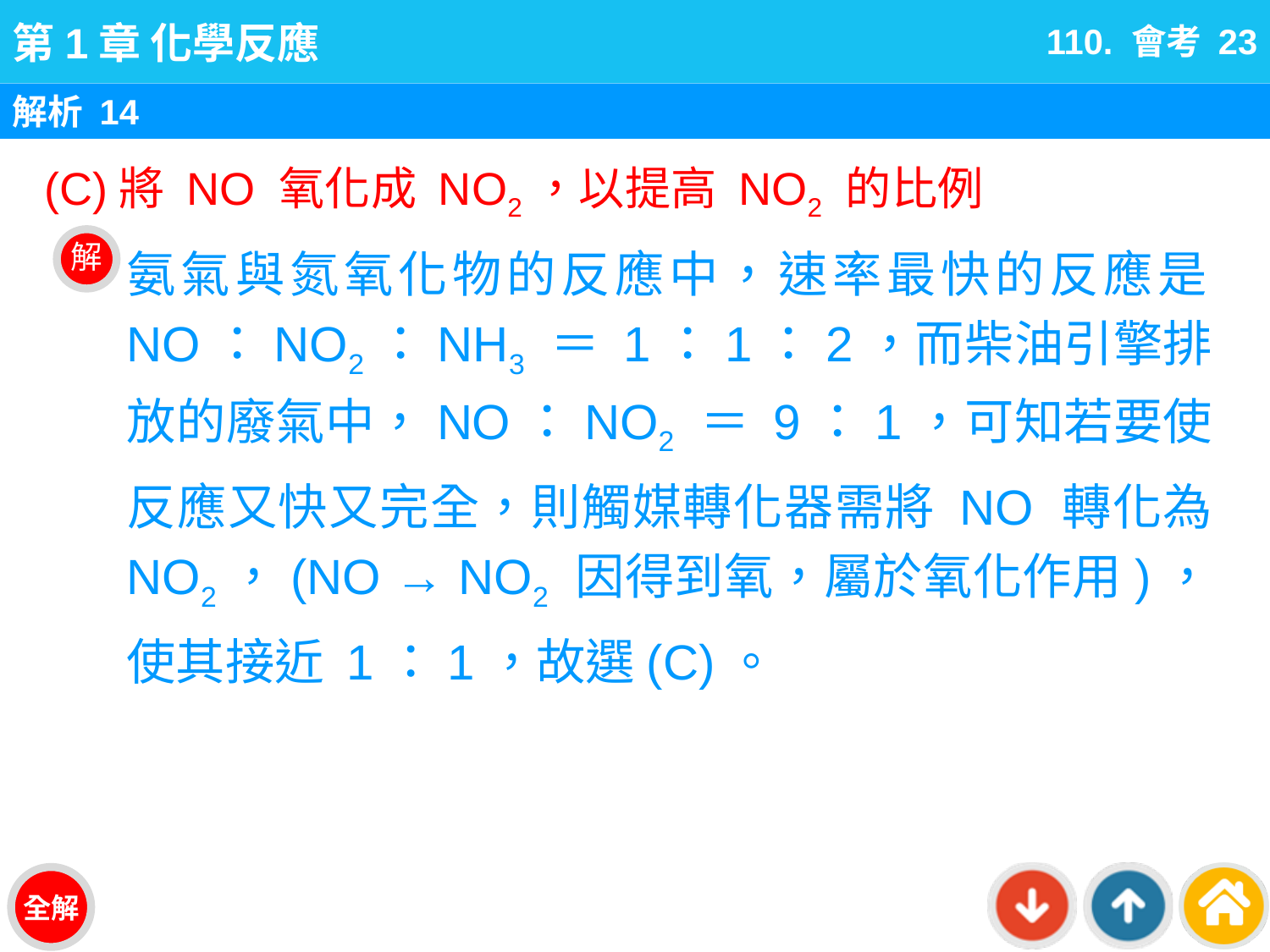

110. 會考 23
解析 14
(C)將 NO 氧化成 NO2，以提高 NO2 的比例
氨氣與氮氧化物的反應中，速率最快的反應是
NO：NO2：NH3 ＝ 1：1：2，而柴油引擎排放的廢氣中，NO：NO2 ＝ 9：1，可知若要使反應又快又完全，則觸媒轉化器需將 NO 轉化為 NO2，(NO → NO2 因得到氧，屬於氧化作用)，使其接近 1：1，故選(C)。
解
全解